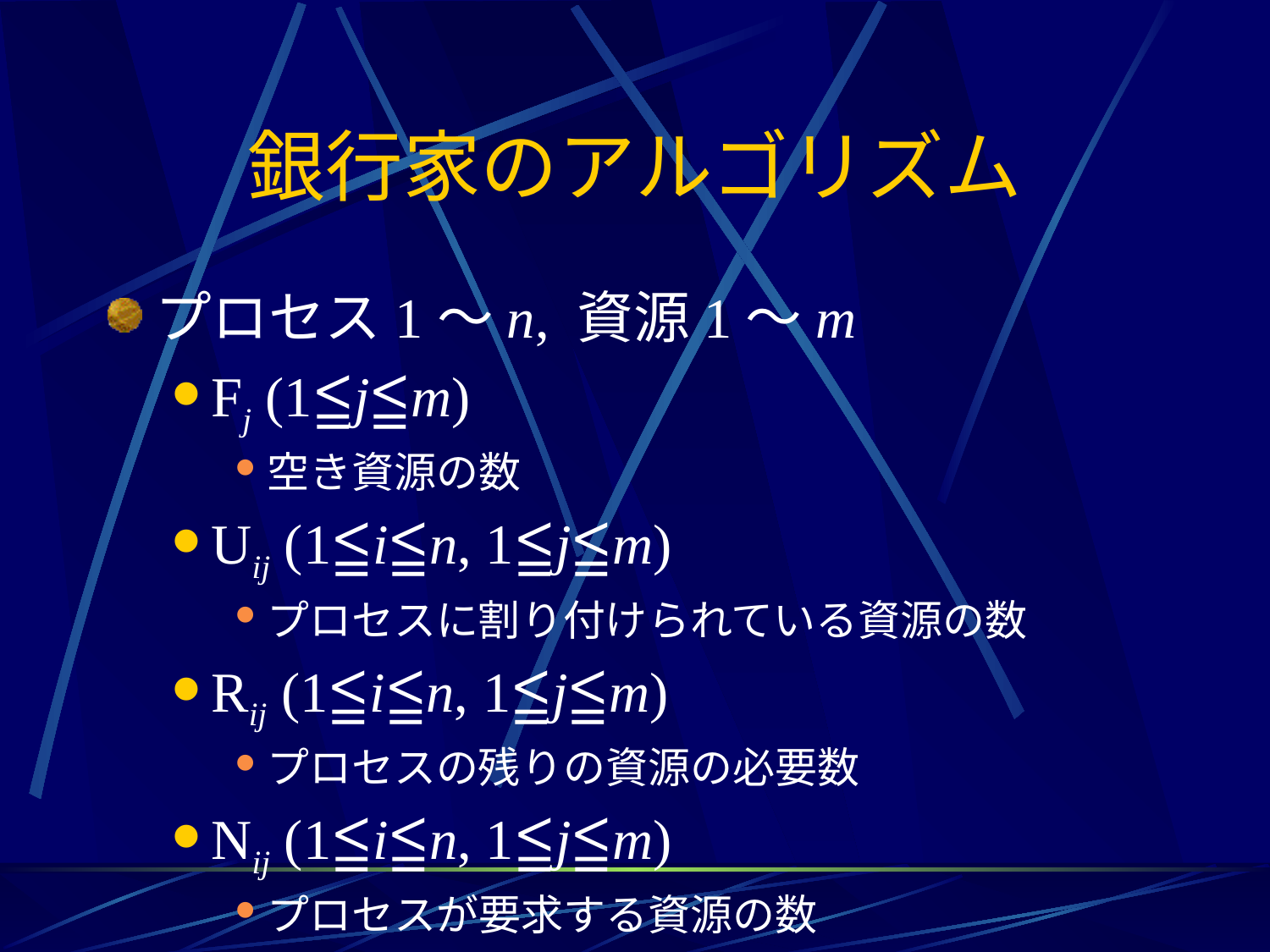

# 銀行家のアルゴリズム
プロセス1～n, 資源1～m
Fj (1≦j≦m)
空き資源の数
Uij (1≦i≦n, 1≦j≦m)
プロセスに割り付けられている資源の数
Rij (1≦i≦n, 1≦j≦m)
プロセスの残りの資源の必要数
Nij (1≦i≦n, 1≦j≦m)
プロセスが要求する資源の数